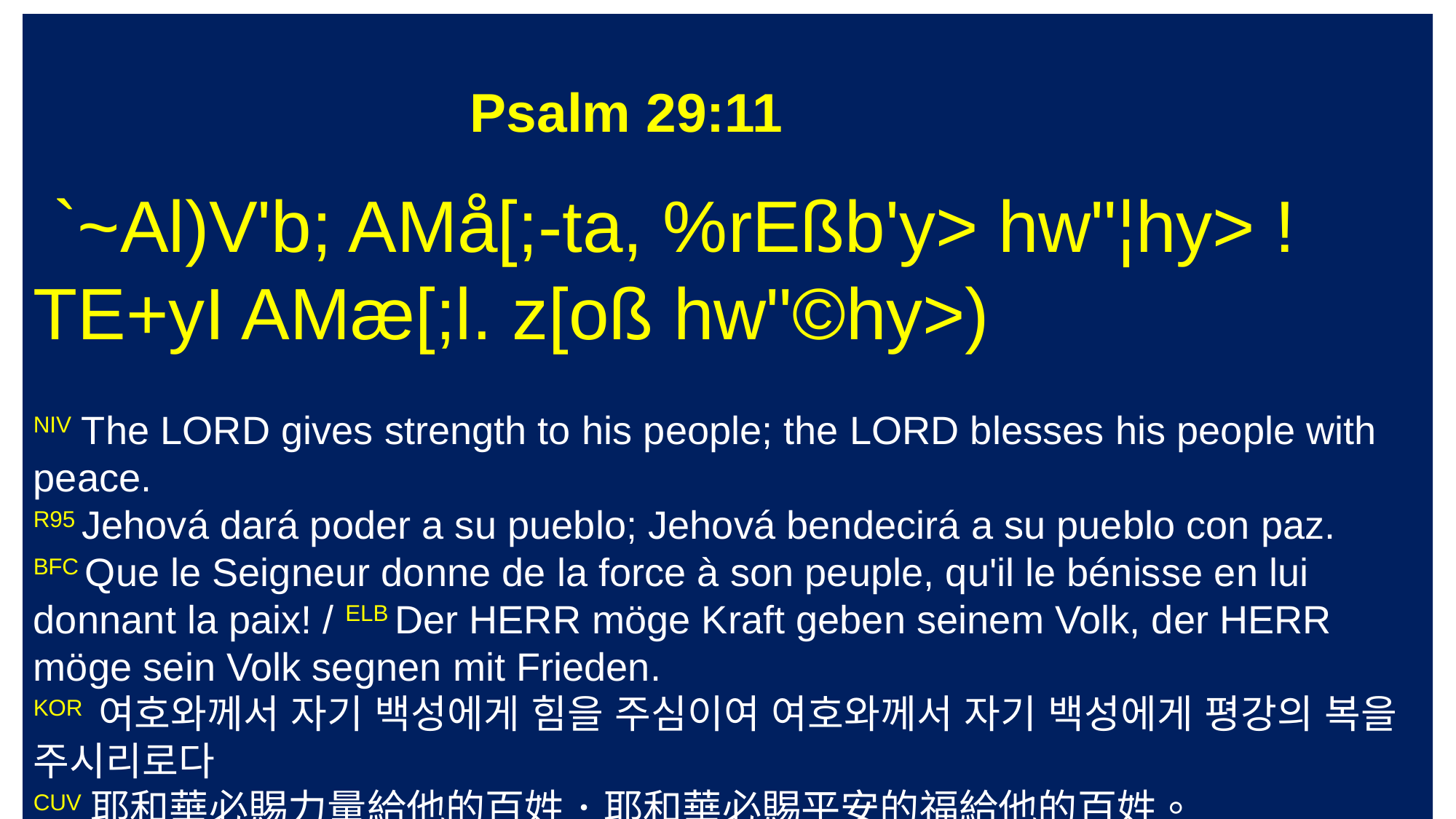

Psalm 29:11

 `~Al)V'b; AMå[;-ta, %rEßb'y> hw"¦hy> !TE+yI AMæ[;l. z[oß hw"©hy>)

NIV The LORD gives strength to his people; the LORD blesses his people with peace.
R95 Jehová dará poder a su pueblo; Jehová bendecirá a su pueblo con paz.
BFC Que le Seigneur donne de la force à son peuple, qu'il le bénisse en lui donnant la paix! / ELB Der HERR möge Kraft geben seinem Volk, der HERR möge sein Volk segnen mit Frieden.
KOR 여호와께서 자기 백성에게 힘을 주심이여 여호와께서 자기 백성에게 평강의 복을 주시리로다
CUV耶和華必賜力量給他的百姓．耶和華必賜平安的福給他的百姓。